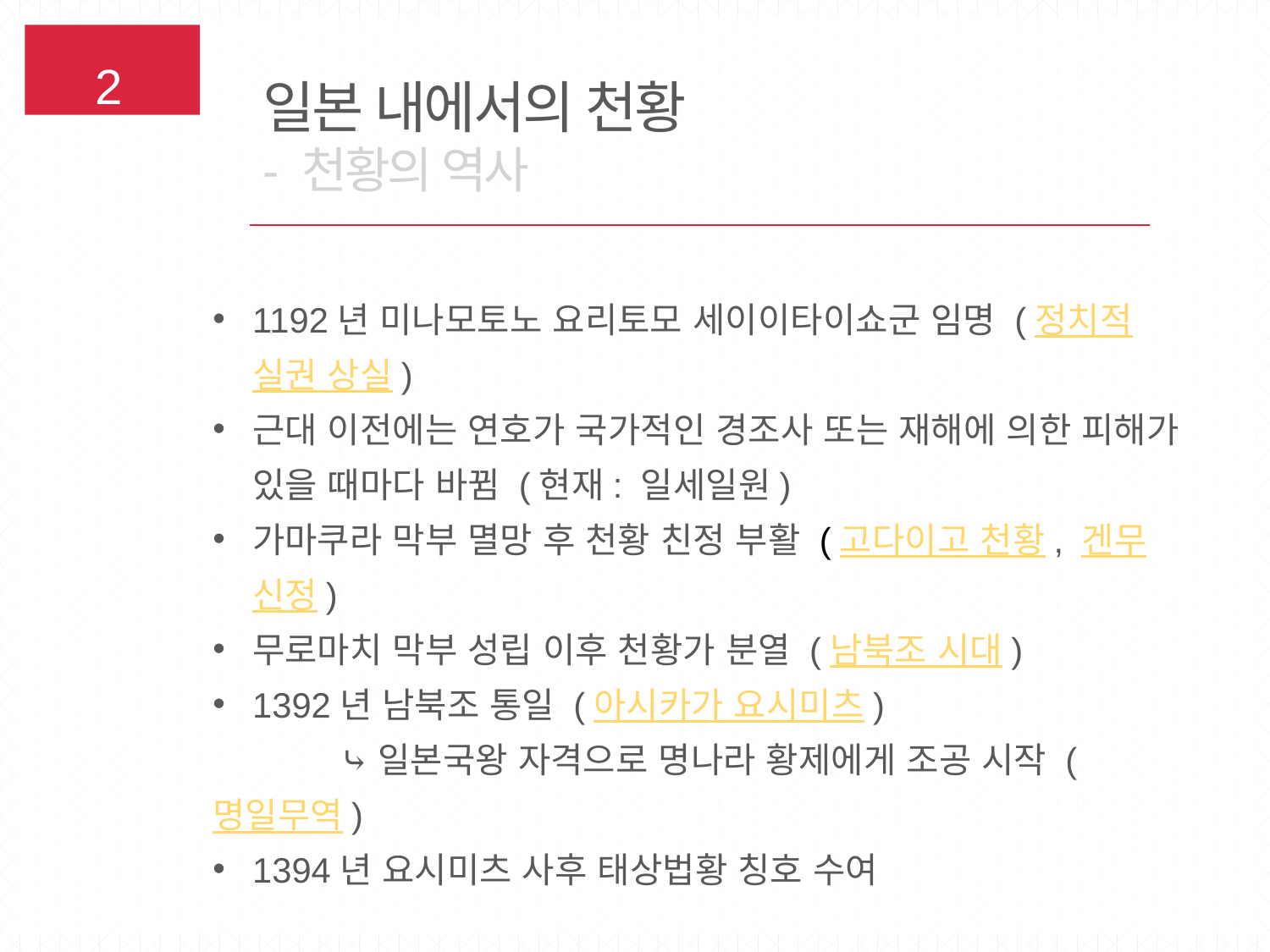

일본 내에서의 천황
- 천황의 역사

2
1192년 미나모토노 요리토모 세이이타이쇼군 임명 (정치적 실권 상실)
근대 이전에는 연호가 국가적인 경조사 또는 재해에 의한 피해가 있을 때마다 바뀜 (현재: 일세일원)
가마쿠라 막부 멸망 후 천황 친정 부활 (고다이고 천황, 겐무 신정)
무로마치 막부 성립 이후 천황가 분열 (남북조 시대)
1392년 남북조 통일 (아시카가 요시미츠)
	⤷일본국왕 자격으로 명나라 황제에게 조공 시작 (명일무역)
1394년 요시미츠 사후 태상법황 칭호 수여